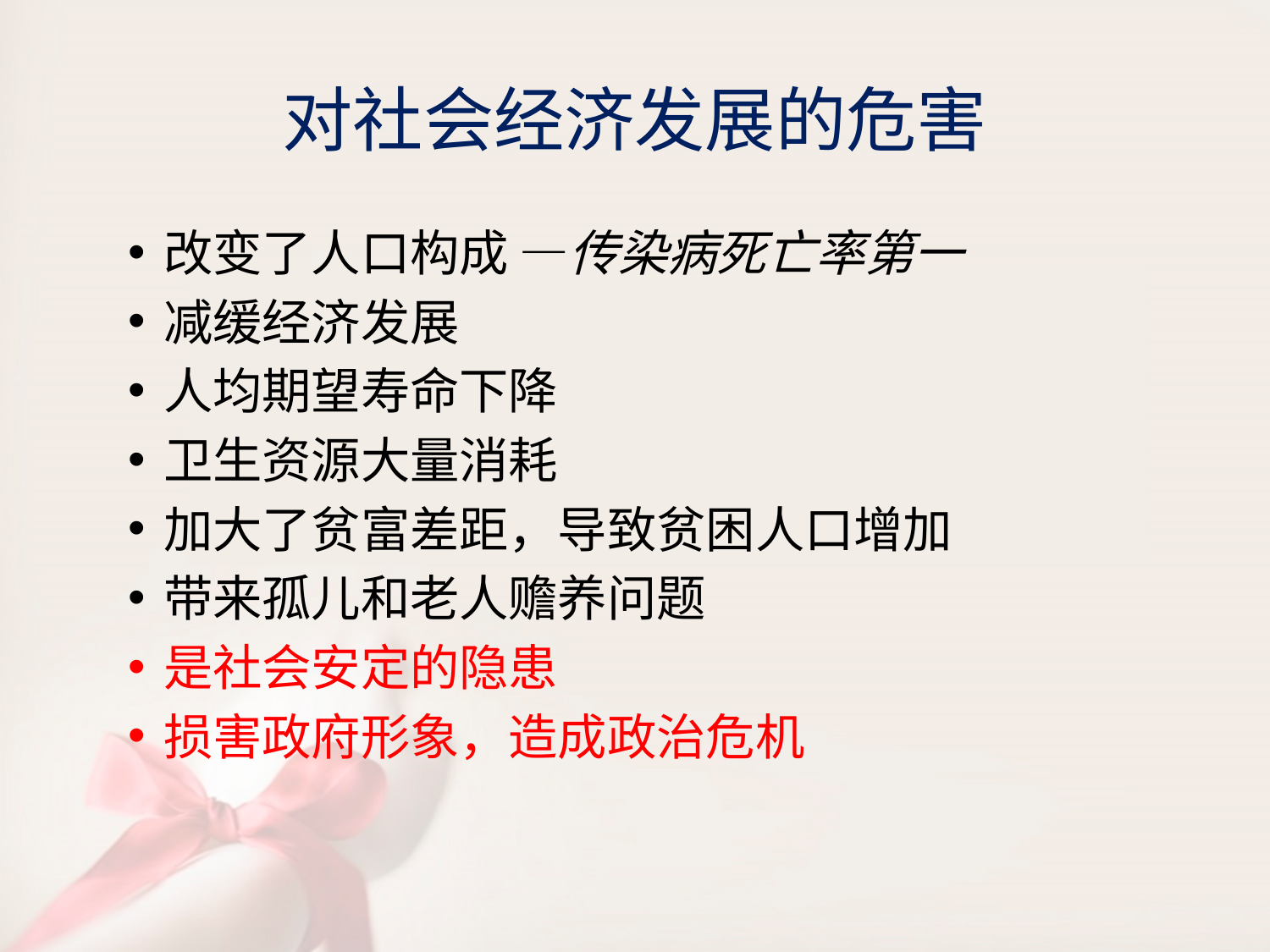

# 对社会经济发展的危害
改变了人口构成 —传染病死亡率第一
减缓经济发展
人均期望寿命下降
卫生资源大量消耗
加大了贫富差距，导致贫困人口增加
带来孤儿和老人赡养问题
是社会安定的隐患
损害政府形象，造成政治危机